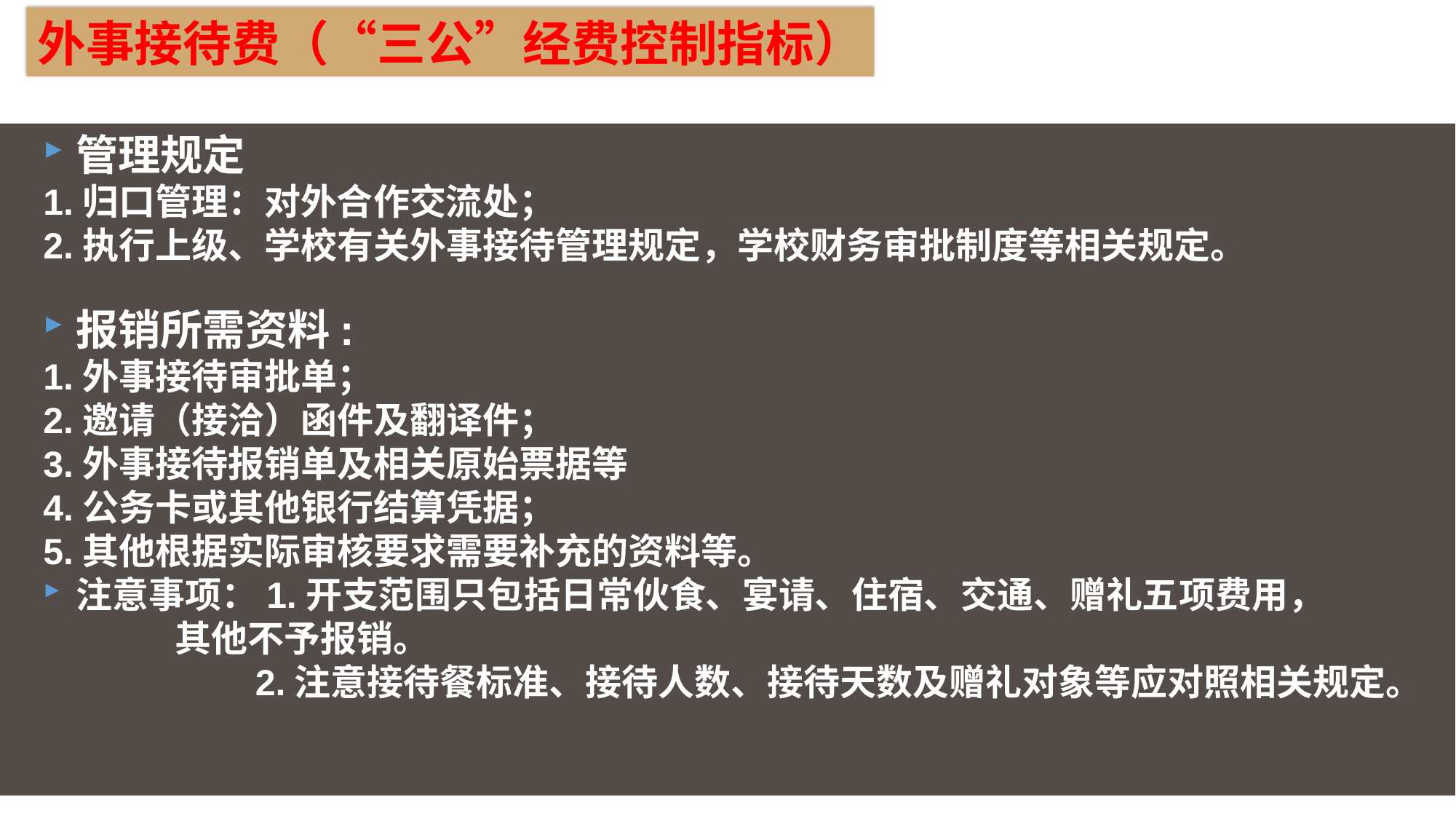

外事接待费（“三公”经费控制指标）
管理规定
1.归口管理：对外合作交流处；
2.执行上级、学校有关外事接待管理规定，学校财务审批制度等相关规定。
报销所需资料:
1.外事接待审批单；
2.邀请（接洽）函件及翻译件；
3.外事接待报销单及相关原始票据等
4.公务卡或其他银行结算凭据；
5.其他根据实际审核要求需要补充的资料等。
注意事项：1.开支范围只包括日常伙食、宴请、住宿、交通、赠礼五项费用，
           其他不予报销。
   2.注意接待餐标准、接待人数、接待天数及赠礼对象等应对照相关规定。

指因业务需要的临时用款，如职工预借的差旅费等。